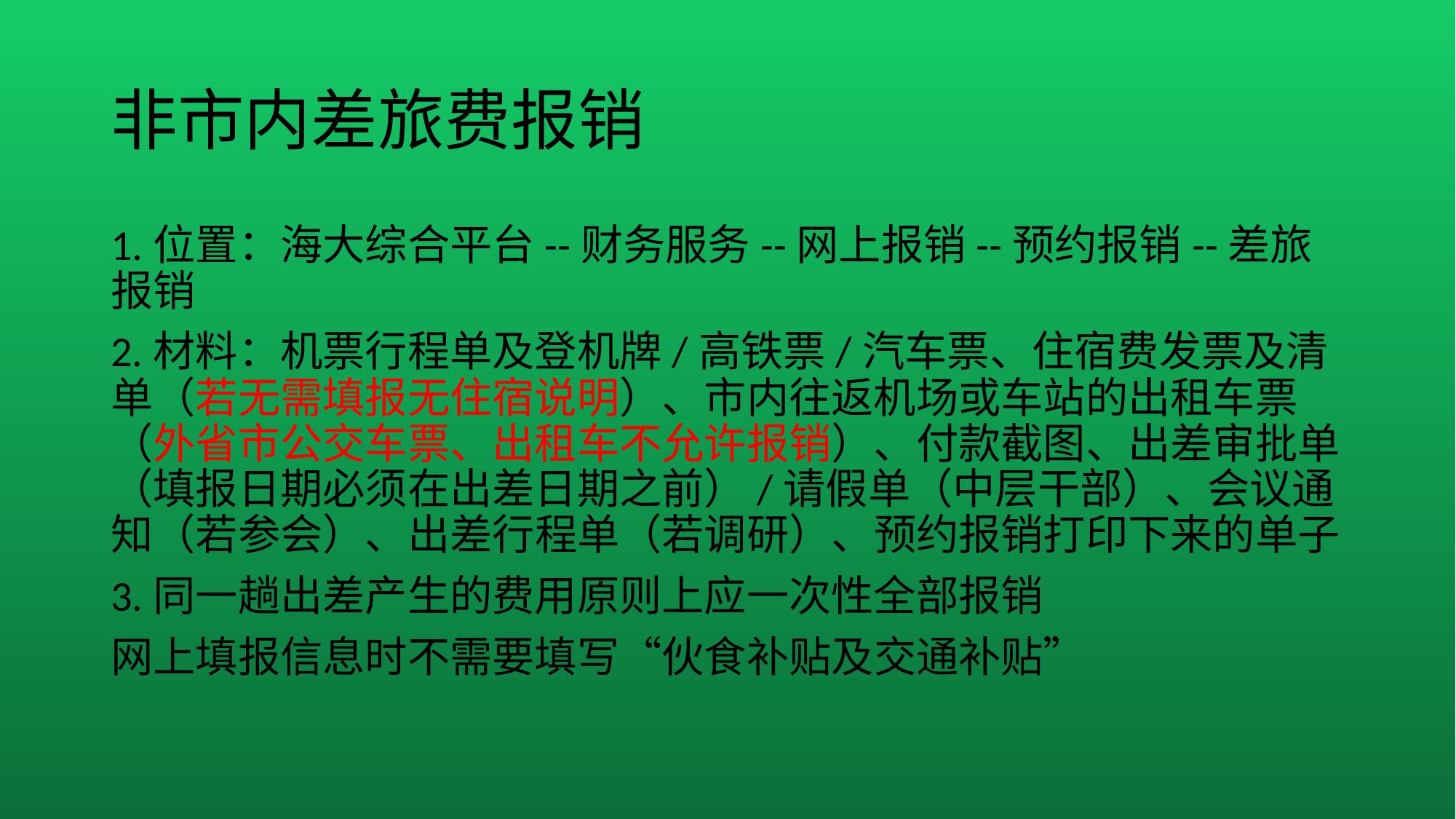

# 非市内差旅费报销
1.位置：海大综合平台--财务服务--网上报销--预约报销--差旅报销
2.材料：机票行程单及登机牌/高铁票/汽车票、住宿费发票及清单（若无需填报无住宿说明）、市内往返机场或车站的出租车票（外省市公交车票、出租车不允许报销）、付款截图、出差审批单（填报日期必须在出差日期之前）/请假单（中层干部）、会议通知（若参会）、出差行程单（若调研）、预约报销打印下来的单子
3.同一趟出差产生的费用原则上应一次性全部报销
网上填报信息时不需要填写“伙食补贴及交通补贴”